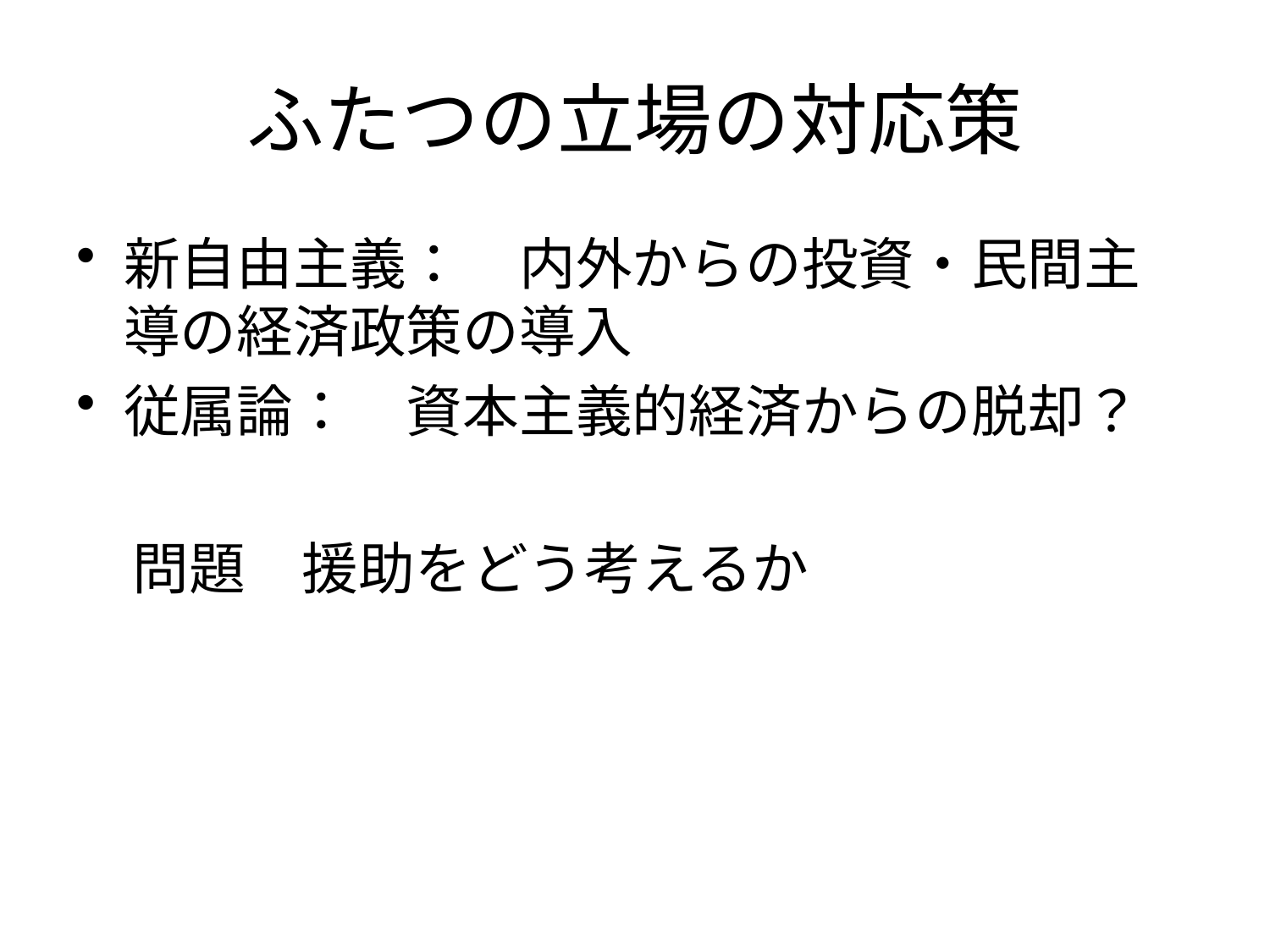

# ふたつの立場の対応策
新自由主義：　内外からの投資・民間主導の経済政策の導入
従属論：　資本主義的経済からの脱却？

　問題　援助をどう考えるか